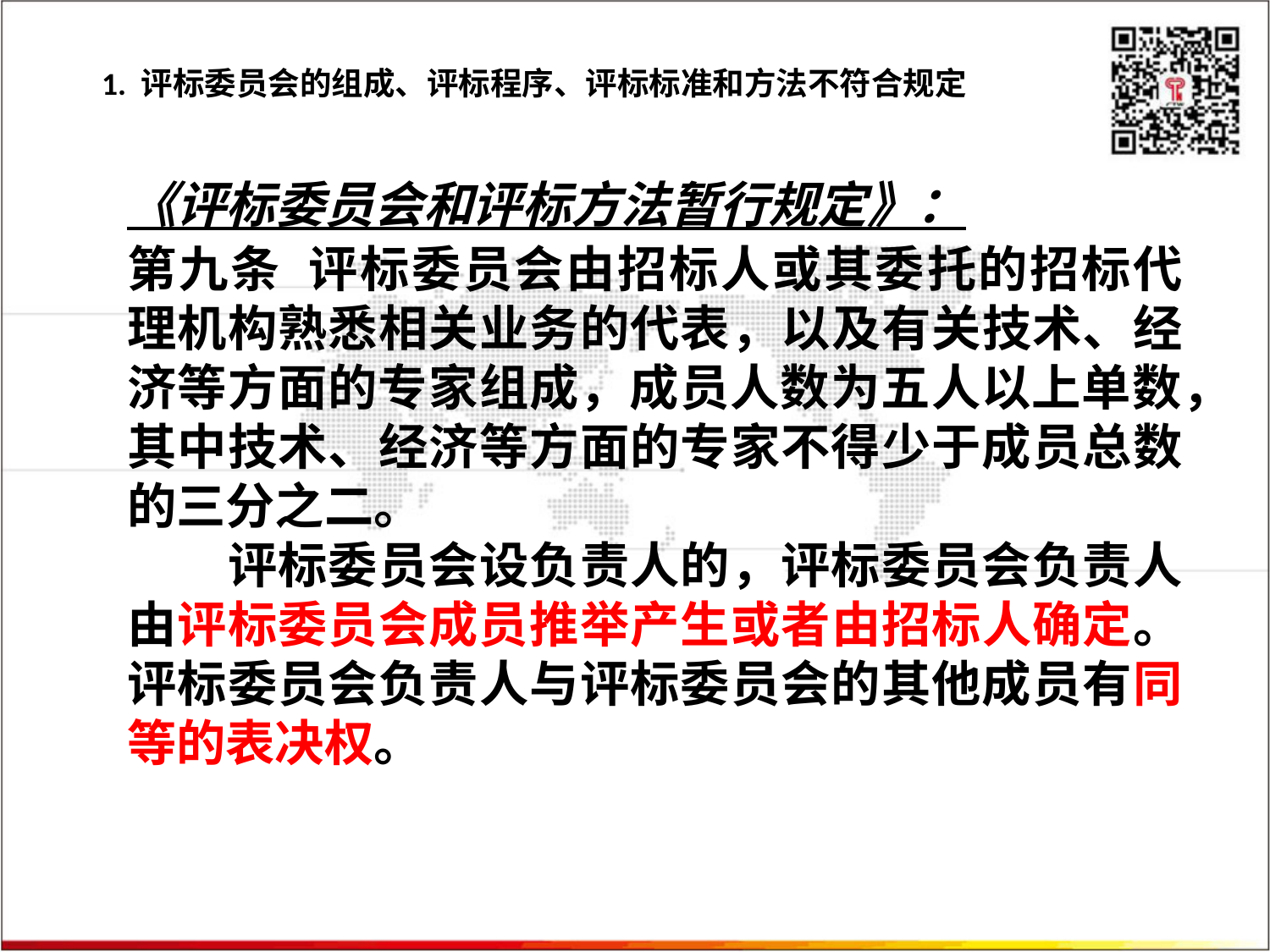

# 1. 评标委员会的组成、评标程序、评标标准和方法不符合规定
《评标委员会和评标方法暂行规定》：
第九条  评标委员会由招标人或其委托的招标代理机构熟悉相关业务的代表，以及有关技术、经济等方面的专家组成，成员人数为五人以上单数，其中技术、经济等方面的专家不得少于成员总数的三分之二。
　　评标委员会设负责人的，评标委员会负责人由评标委员会成员推举产生或者由招标人确定。评标委员会负责人与评标委员会的其他成员有同等的表决权。